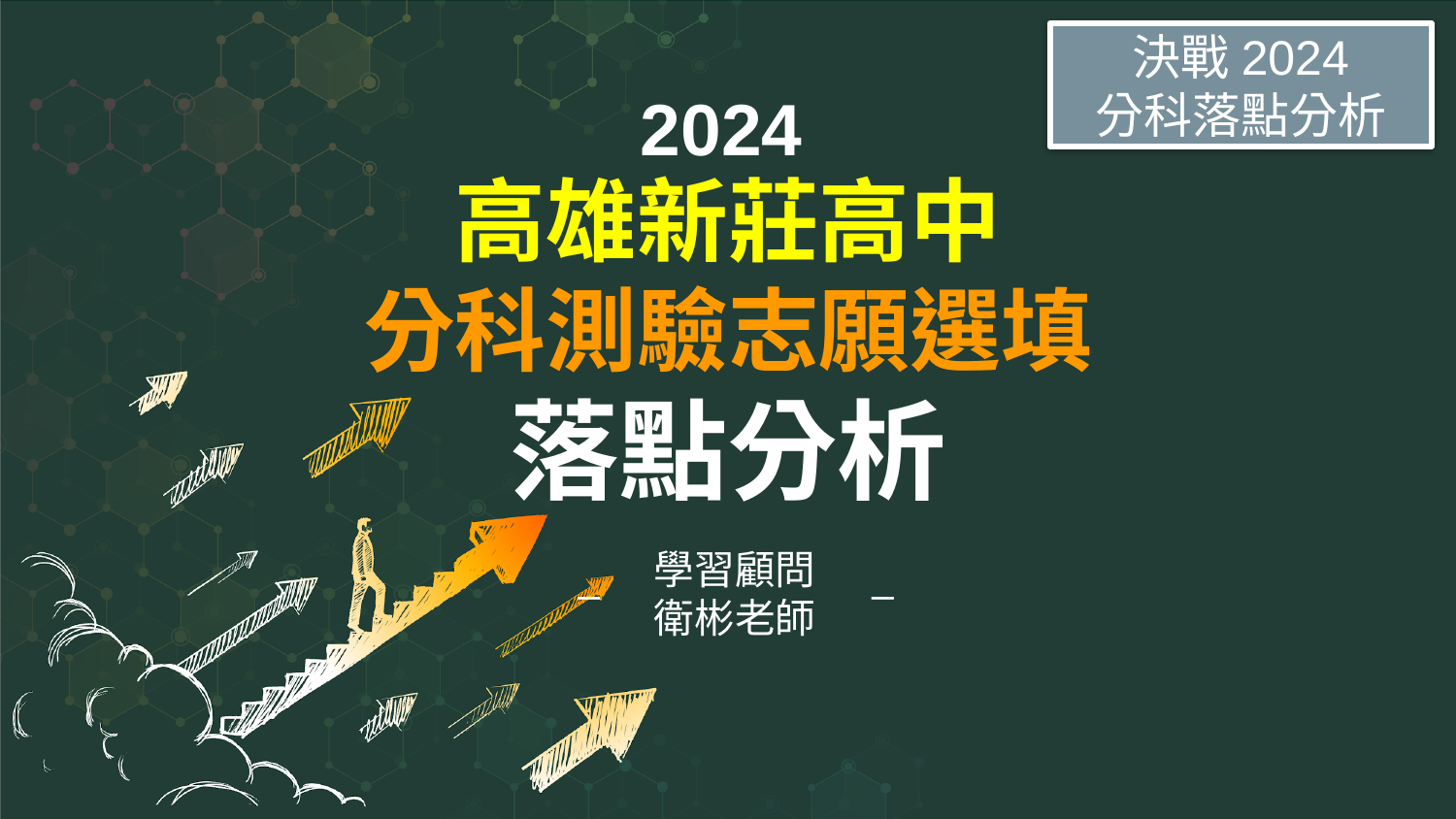

決戰2024
分科落點分析
2024
高雄新莊高中
分科測驗志願選填
落點分析
學習顧問
衛彬老師
–
–